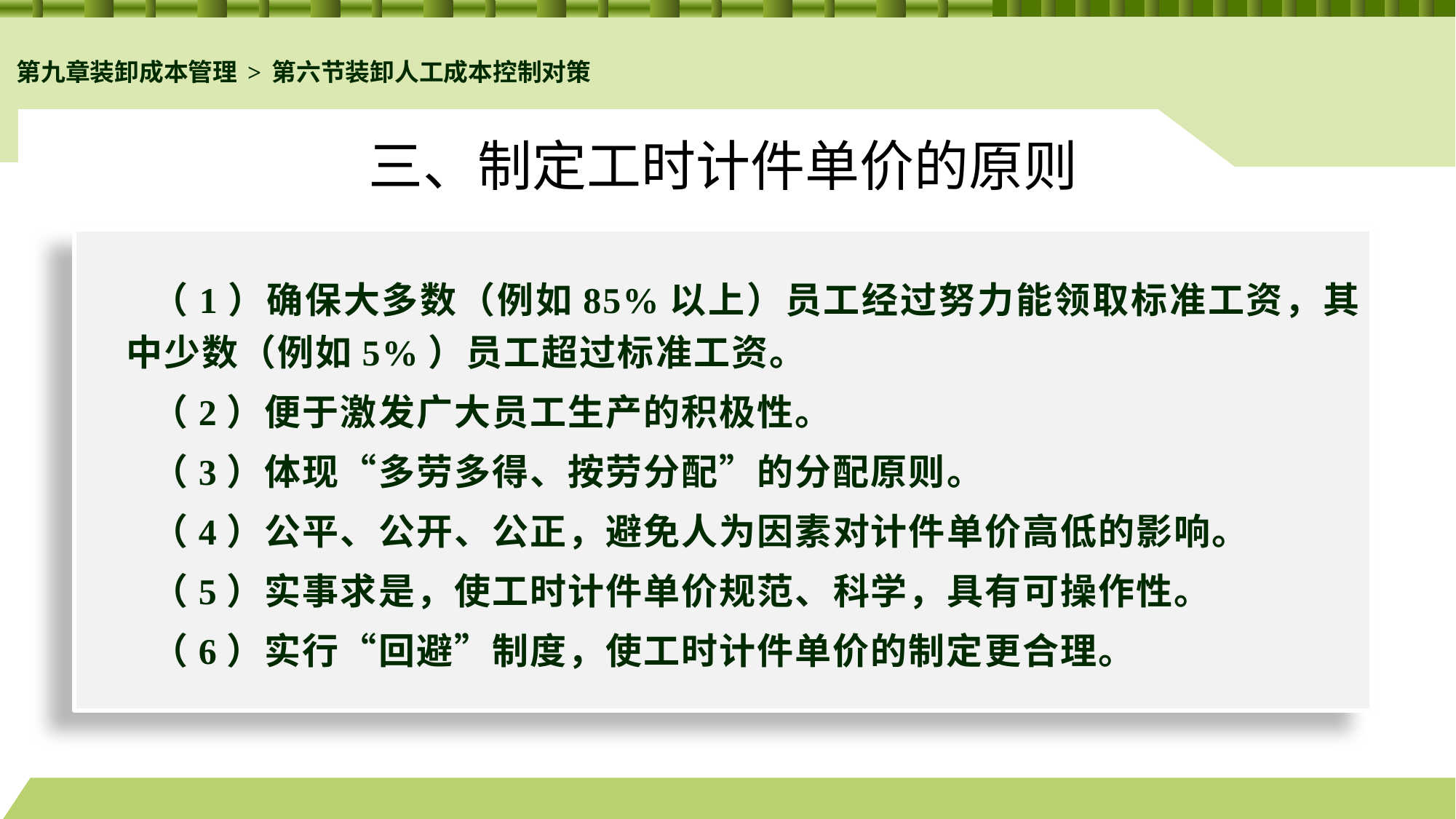

第九章装卸成本管理>第六节装卸人工成本控制对策
# 三、制定工时计件单价的原则
（1）确保大多数（例如85%以上）员工经过努力能领取标准工资，其中少数（例如5%）员工超过标准工资。
（2）便于激发广大员工生产的积极性。
（3）体现“多劳多得、按劳分配”的分配原则。
（4）公平、公开、公正，避免人为因素对计件单价高低的影响。
（5）实事求是，使工时计件单价规范、科学，具有可操作性。
（6）实行“回避”制度，使工时计件单价的制定更合理。